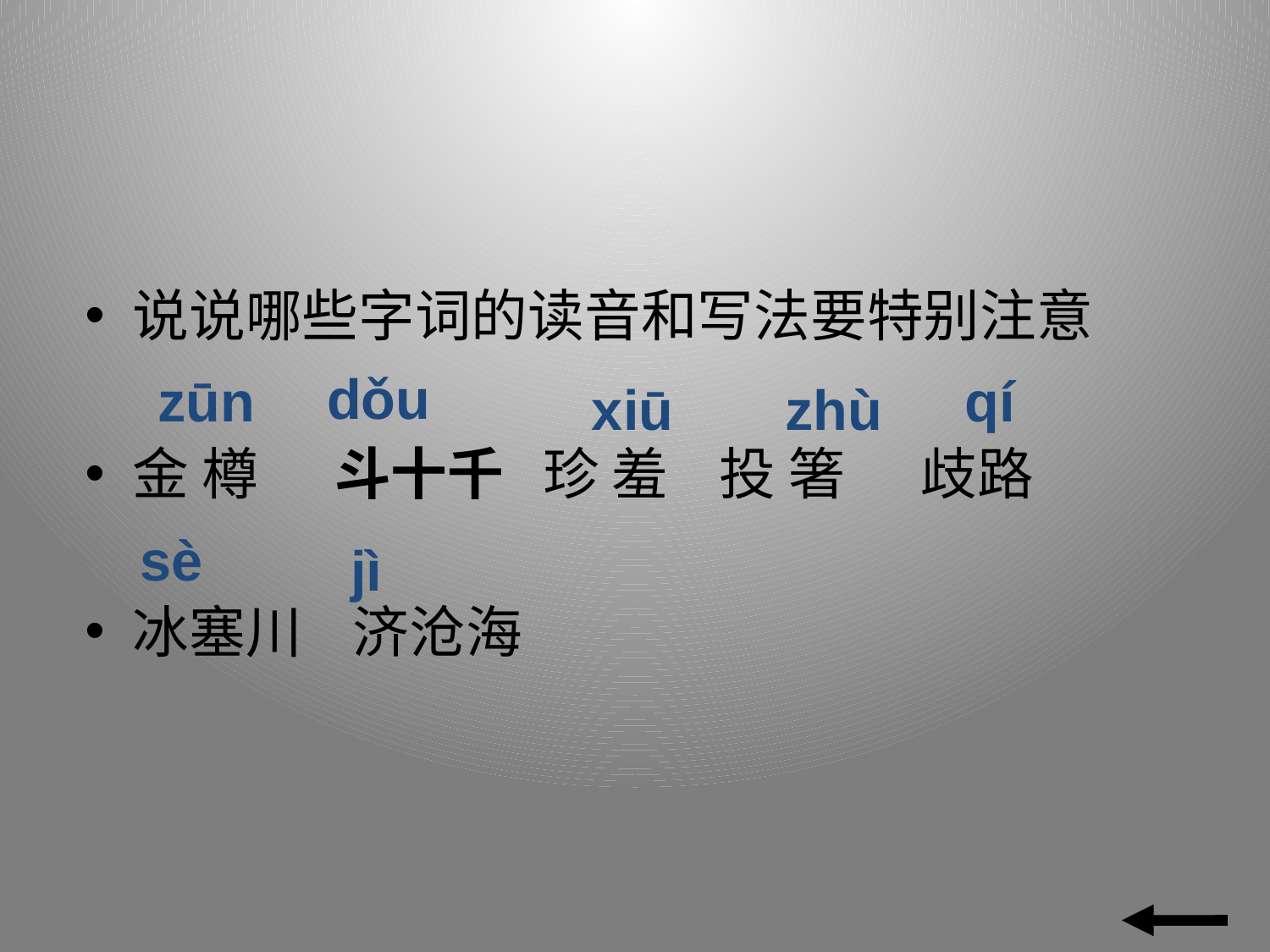

说说哪些字词的读音和写法要特别注意

金 樽      斗十千   珍 羞    投 箸      歧路

冰塞川    济沧海

dǒu
zūn
qí

xiū
zhù
sè
jì